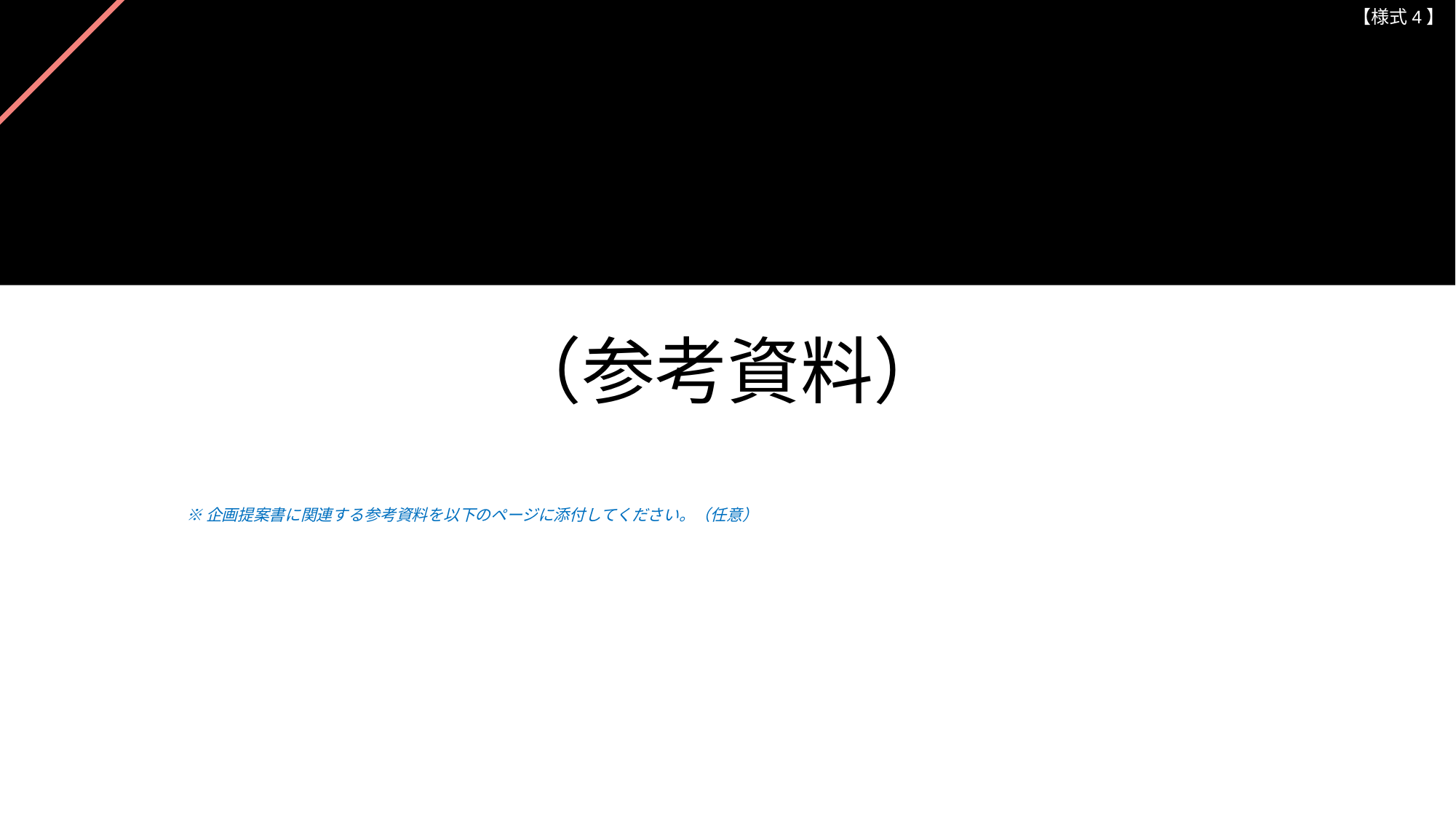

【様式4】
# （参考資料）

※企画提案書に関連する参考資料を以下のページに添付してください。（任意）